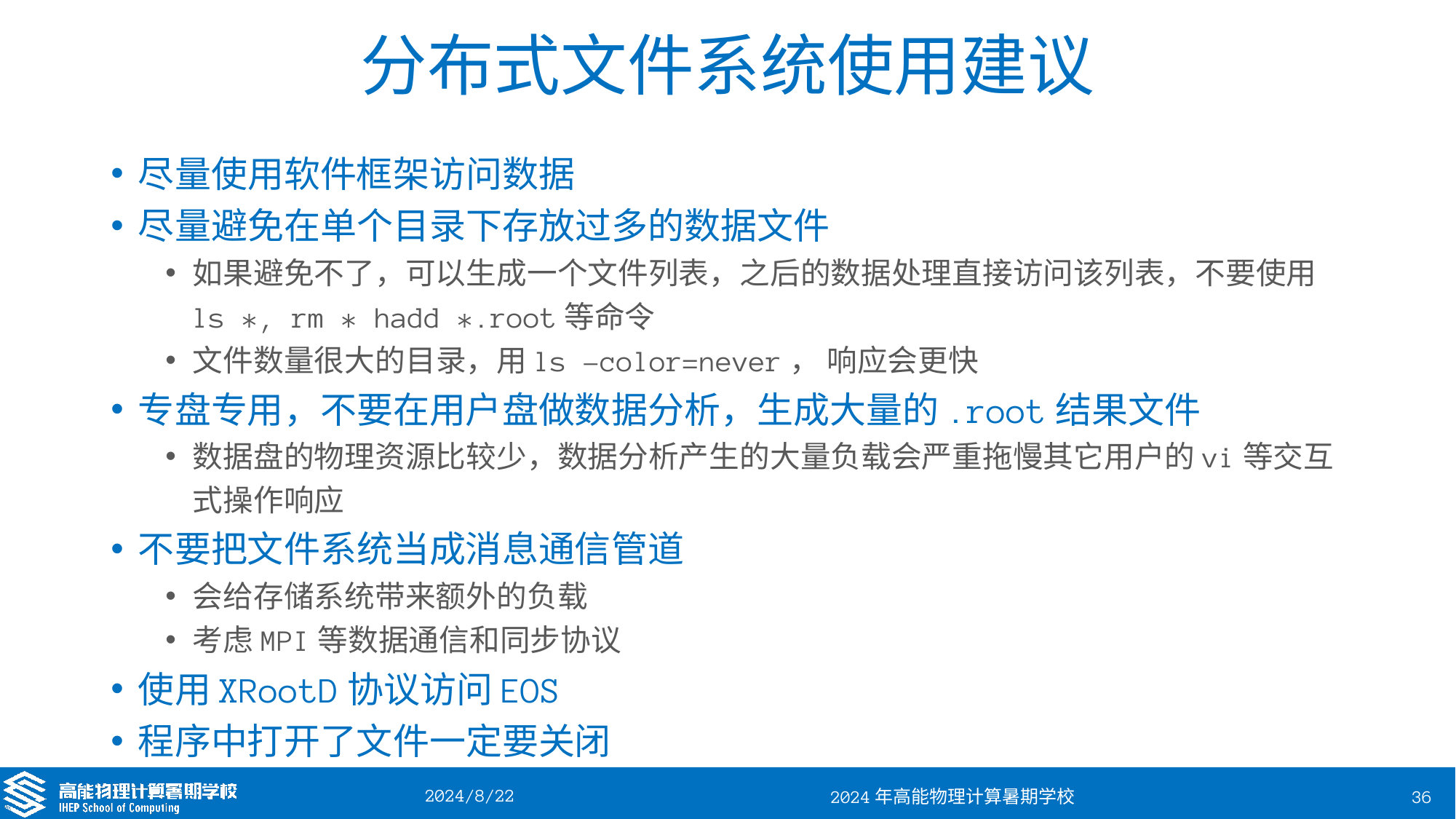

# 分布式文件系统使用建议
尽量使用软件框架访问数据
尽量避免在单个目录下存放过多的数据文件
如果避免不了，可以生成一个文件列表，之后的数据处理直接访问该列表，不要使用ls *, rm * hadd *.root等命令
文件数量很大的目录，用ls –color=never， 响应会更快
专盘专用，不要在用户盘做数据分析，生成大量的.root结果文件
数据盘的物理资源比较少，数据分析产生的大量负载会严重拖慢其它用户的vi等交互式操作响应
不要把文件系统当成消息通信管道
会给存储系统带来额外的负载
考虑MPI等数据通信和同步协议
使用XRootD协议访问EOS
程序中打开了文件一定要关闭

2024/8/22
2024年高能物理计算暑期学校
36